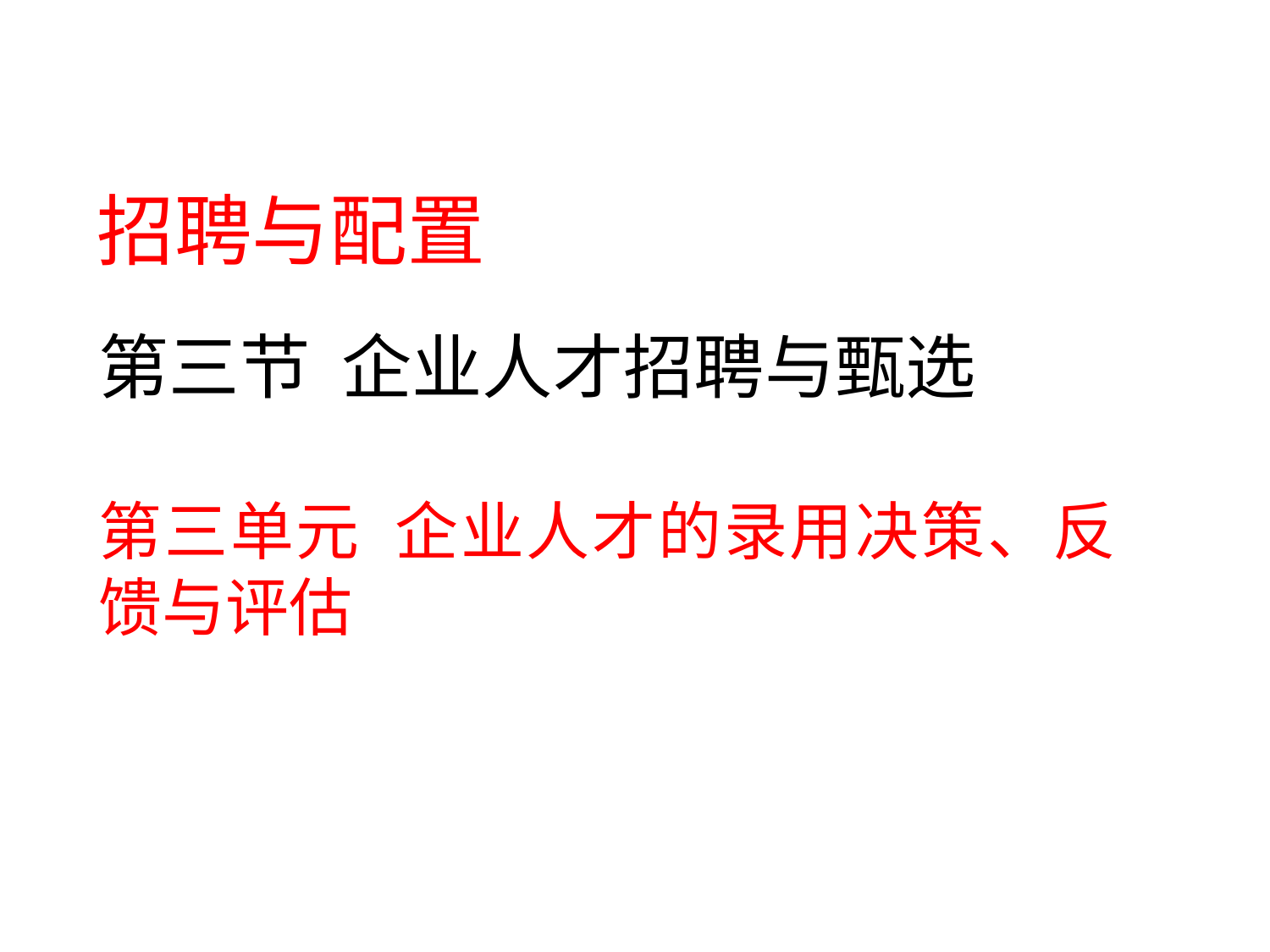

# 招聘与配置
第三节  企业人才招聘与甄选

第三单元  企业人才的录用决策、反馈与评估